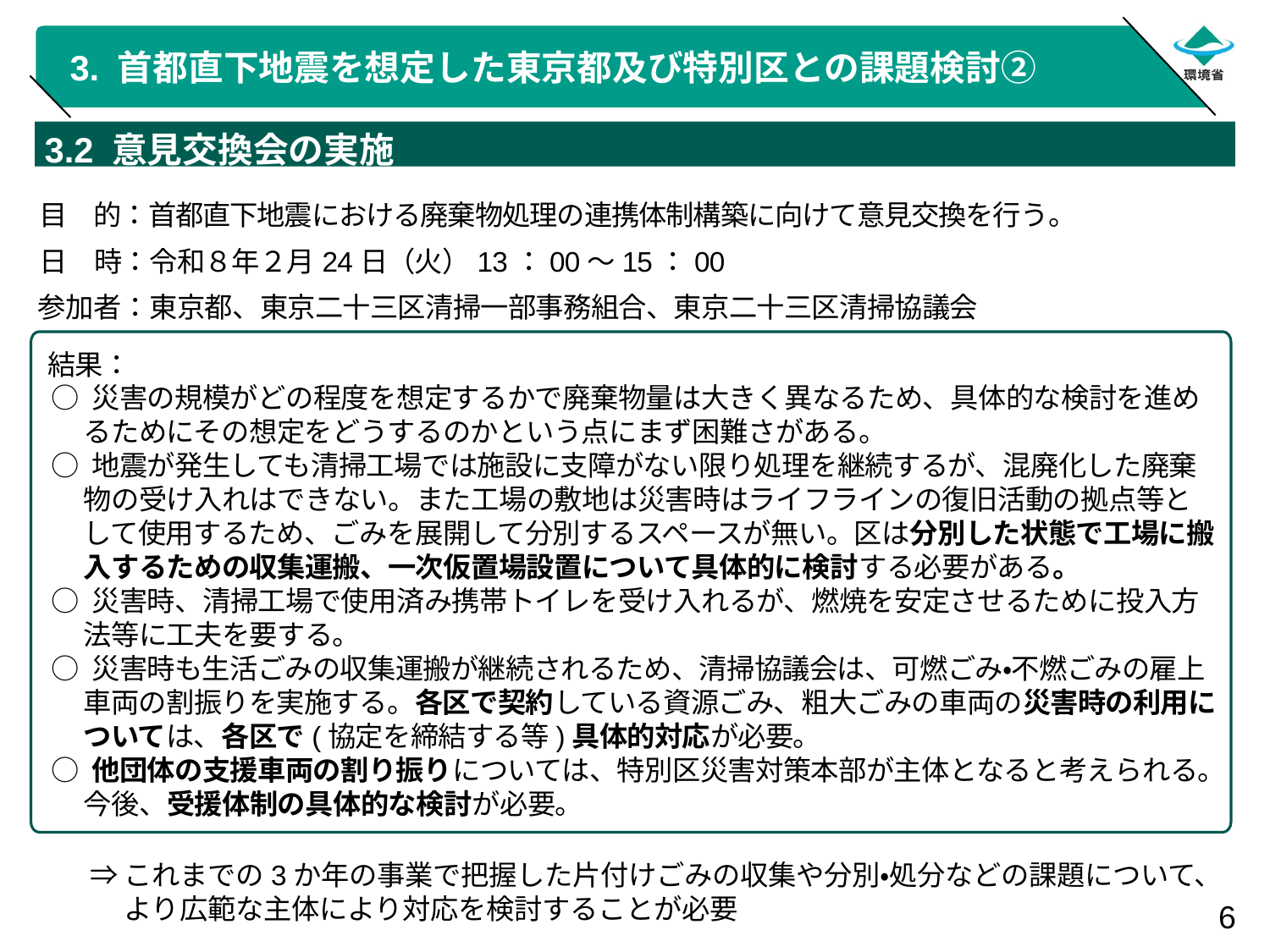

# 3. 首都直下地震を想定した東京都及び特別区との課題検討②
 3.2 意見交換会の実施
目　的：首都直下地震における廃棄物処理の連携体制構築に向けて意見交換を行う。
日　時：令和８年２月24日（火）13：00～15：00
参加者：東京都、東京二十三区清掃一部事務組合、東京二十三区清掃協議会

結果：
○ 災害の規模がどの程度を想定するかで廃棄物量は大きく異なるため、具体的な検討を進めるためにその想定をどうするのかという点にまず困難さがある。
○ 地震が発生しても清掃工場では施設に支障がない限り処理を継続するが、混廃化した廃棄物の受け入れはできない。また工場の敷地は災害時はライフラインの復旧活動の拠点等として使用するため、ごみを展開して分別するスペースが無い。区は分別した状態で工場に搬入するための収集運搬、一次仮置場設置について具体的に検討する必要がある。
○ 災害時、清掃工場で使用済み携帯トイレを受け入れるが、燃焼を安定させるために投入方法等に工夫を要する。
○ 災害時も生活ごみの収集運搬が継続されるため、清掃協議会は、可燃ごみ・不燃ごみの雇上車両の割振りを実施する。各区で契約している資源ごみ、粗大ごみの車両の災害時の利用については、各区で(協定を締結する等)具体的対応が必要。
○ 他団体の支援車両の割り振りについては、特別区災害対策本部が主体となると考えられる。今後、受援体制の具体的な検討が必要。

　⇒ これまでの3か年の事業で把握した片付けごみの収集や分別・処分などの課題について、より広範な主体により対応を検討することが必要